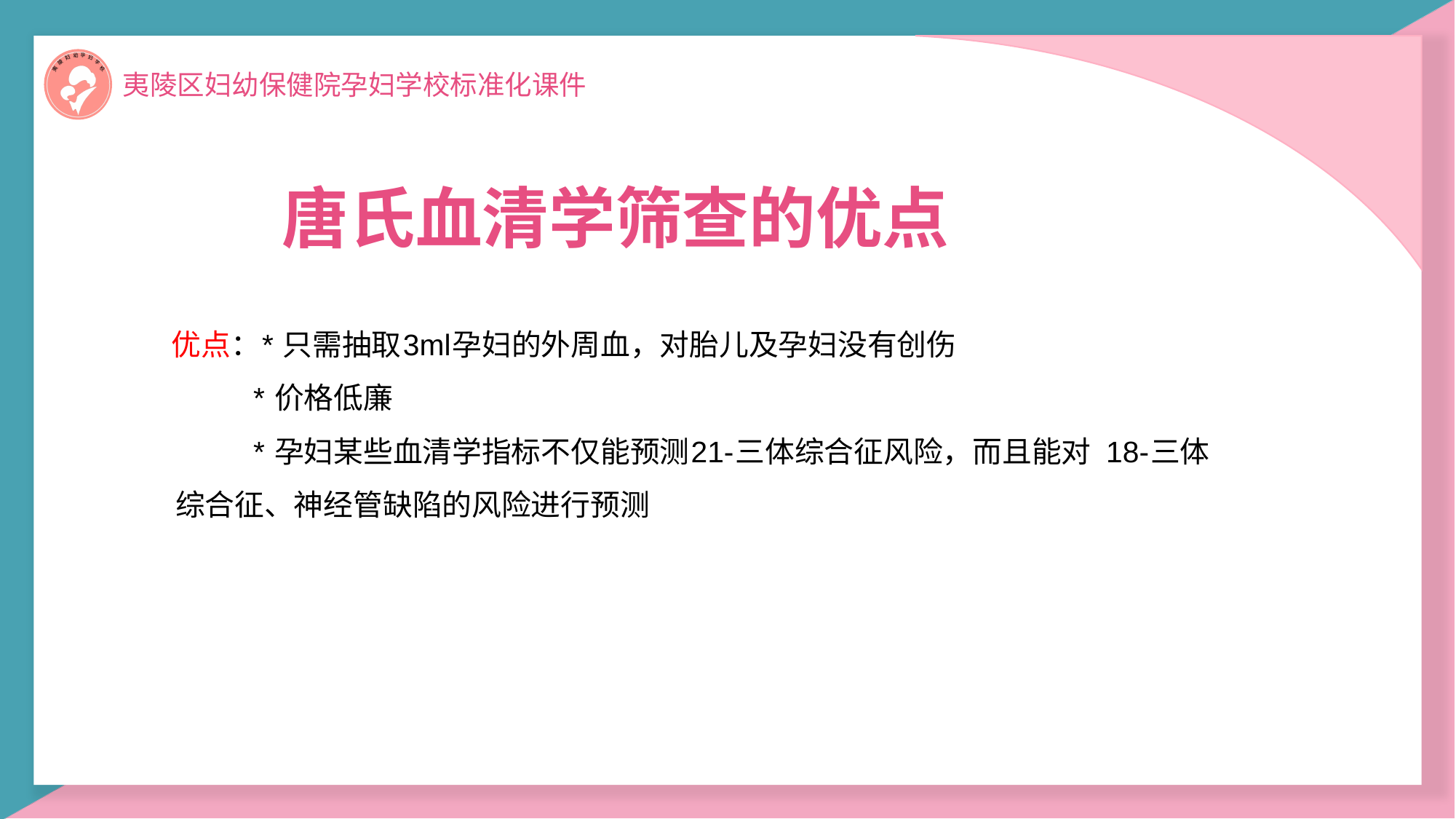

唐氏血清学筛查的优点
# 优点：* 只需抽取3ml孕妇的外周血，对胎儿及孕妇没有创伤
          * 价格低廉
          * 孕妇某些血清学指标不仅能预测21-三体综合征风险，而且能对  18-三体综合征、神经管缺陷的风险进行预测